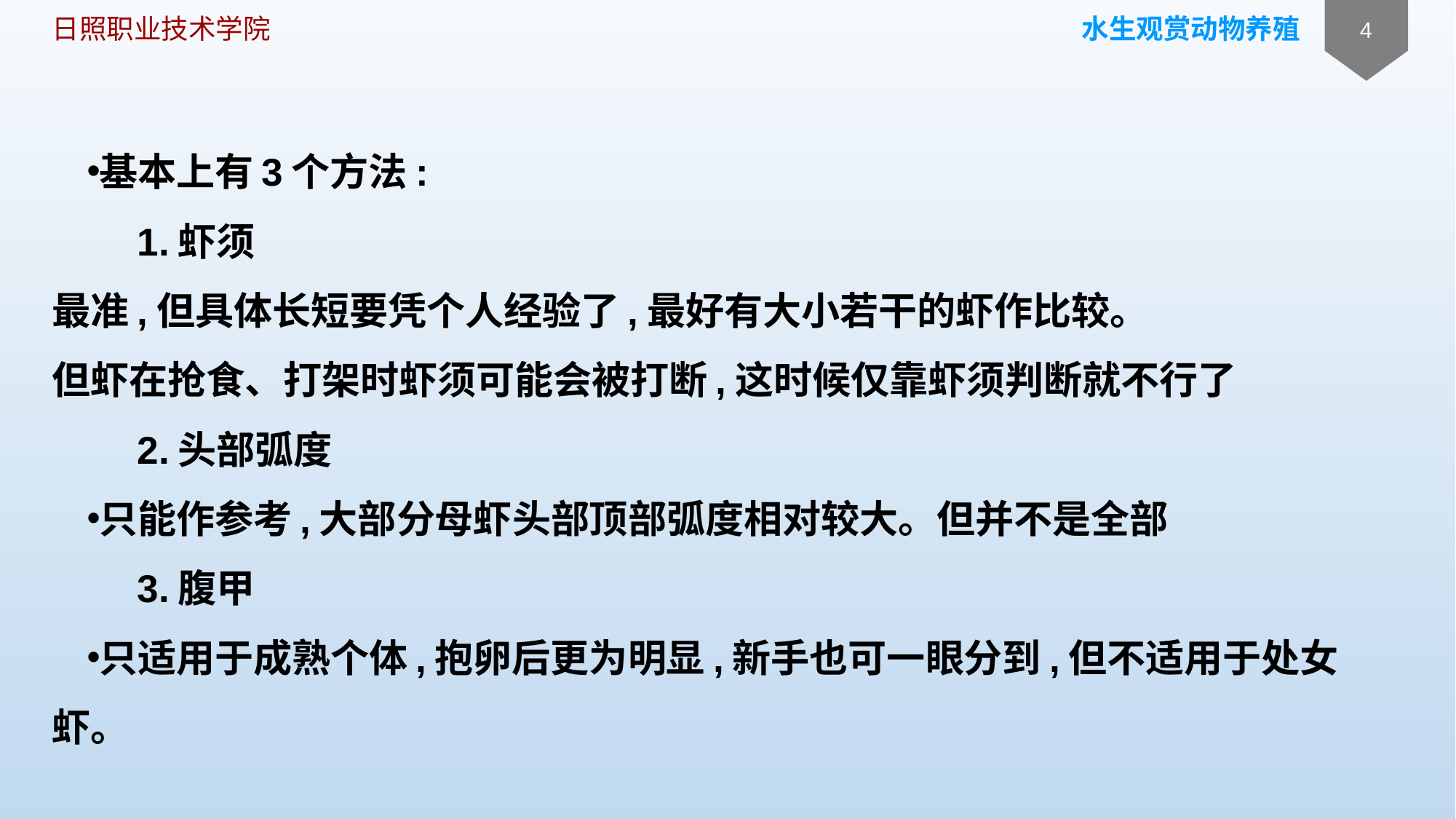

基本上有3个方法:
　　1.虾须
最准,但具体长短要凭个人经验了,最好有大小若干的虾作比较。
但虾在抢食、打架时虾须可能会被打断,这时候仅靠虾须判断就不行了
　　2.头部弧度
只能作参考,大部分母虾头部顶部弧度相对较大。但并不是全部
　　3.腹甲
只适用于成熟个体,抱卵后更为明显,新手也可一眼分到,但不适用于处女虾。